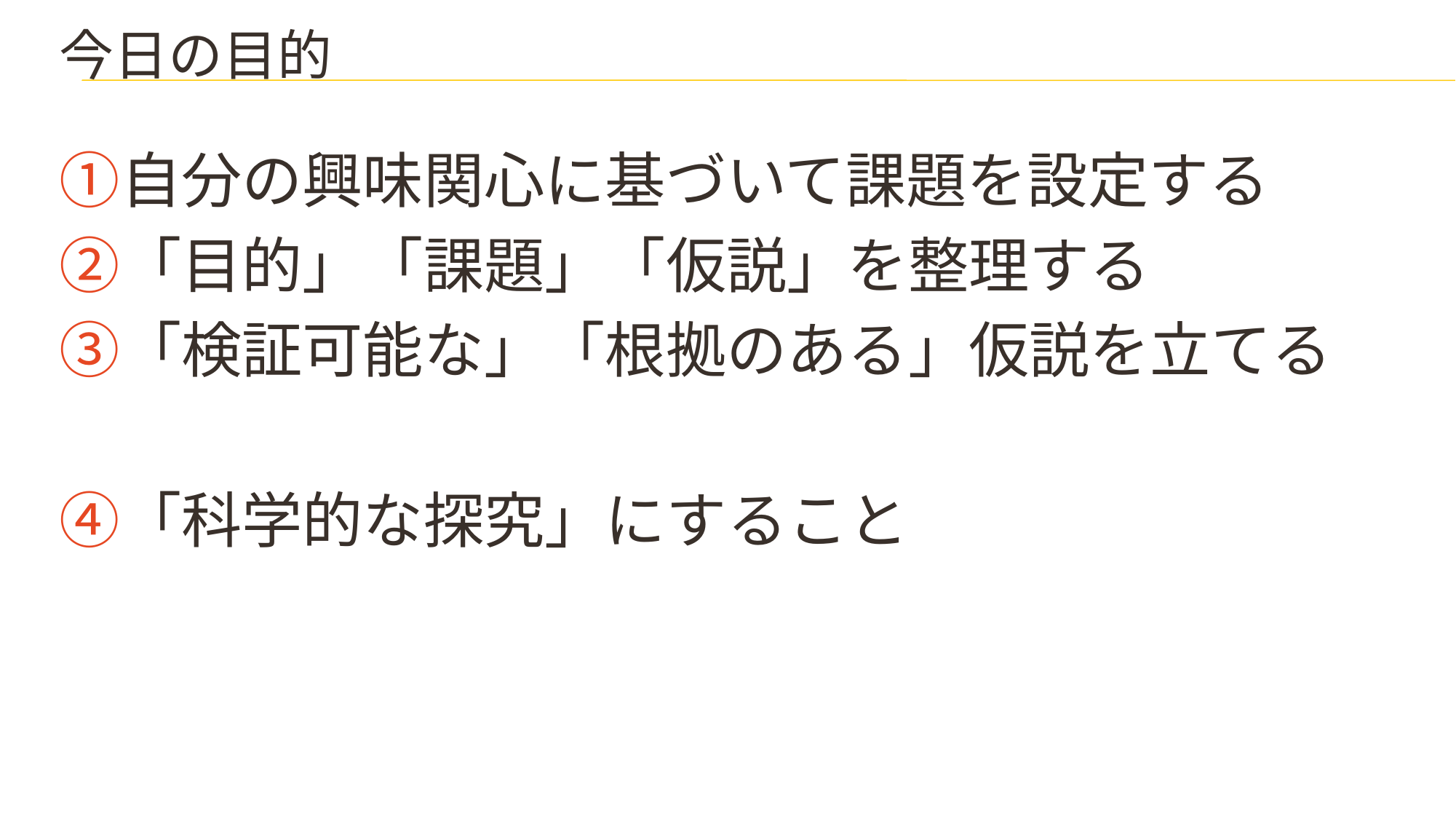

# 今日の目的
自分の興味関心に基づいて課題を設定する
「目的」「課題」「仮説」を整理する
「検証可能な」「根拠のある」仮説を立てる

「科学的な探究」にすること